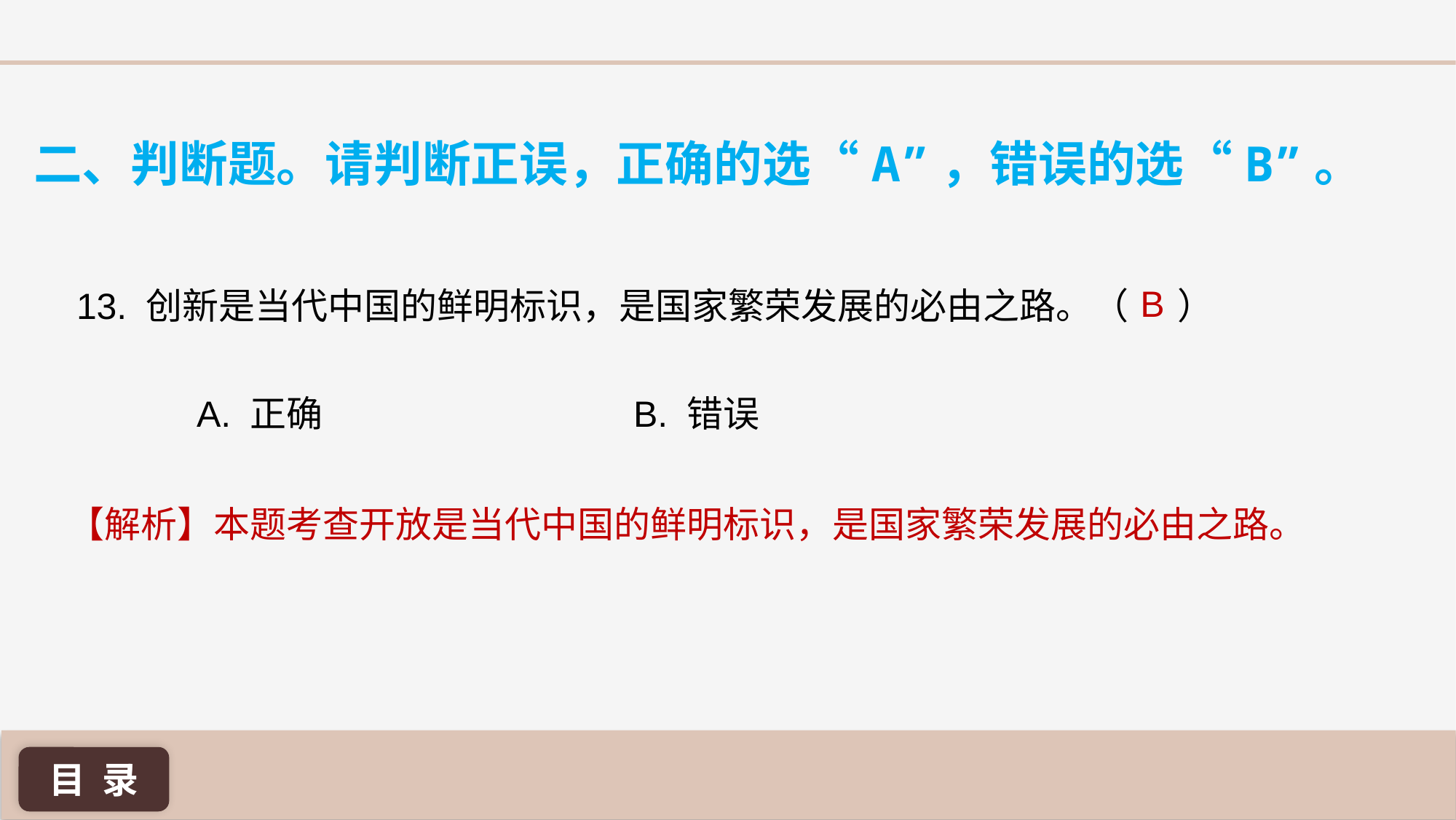

二、判断题。请判断正误，正确的选“A”，错误的选“B”。
B
13. 创新是当代中国的鲜明标识，是国家繁荣发展的必由之路。（      ）
A. 正确 			B. 错误
【解析】本题考查开放是当代中国的鲜明标识，是国家繁荣发展的必由之路。